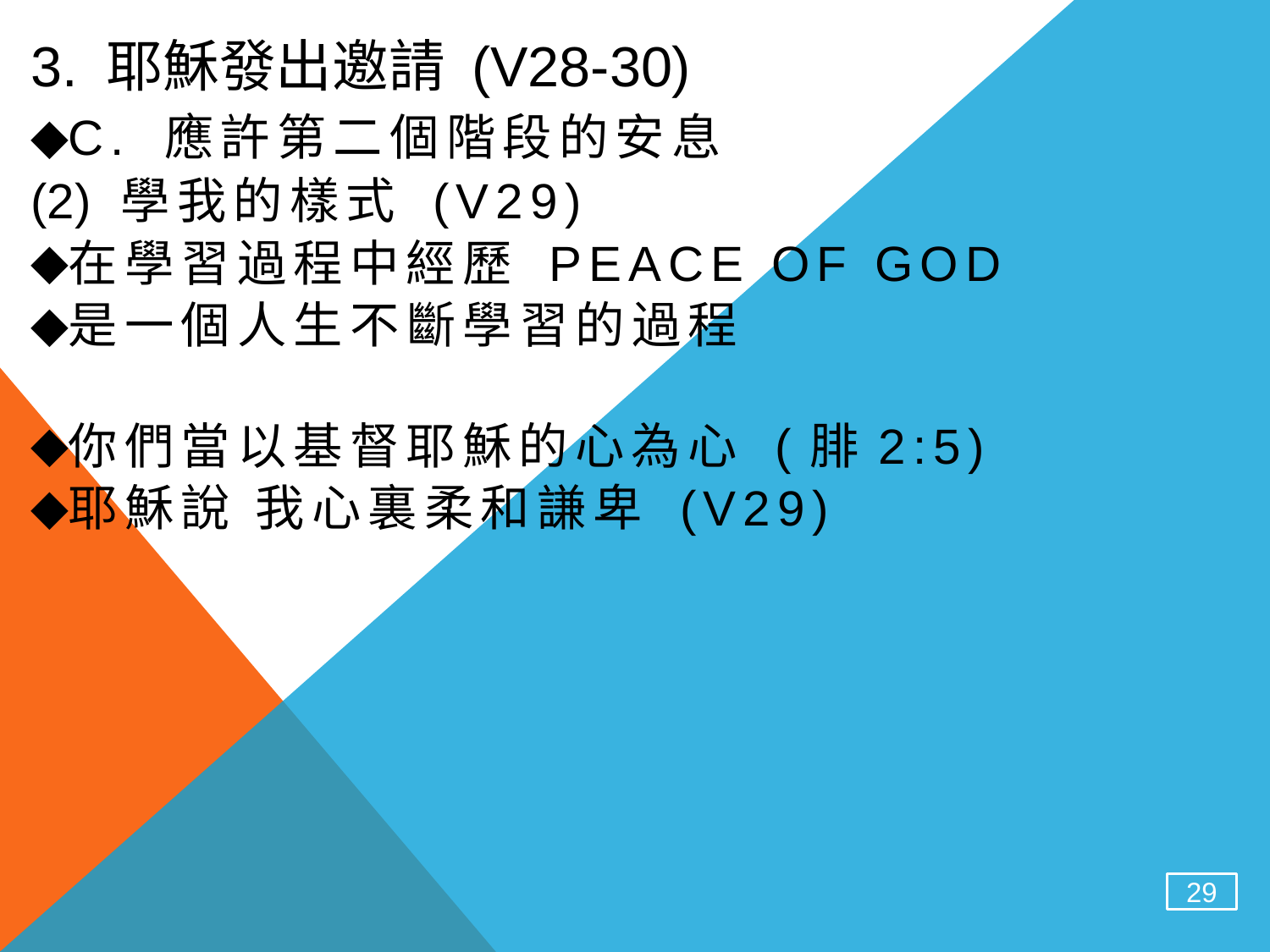

# 3. 耶穌發出邀請 (v28-30)
c. 應許第二個階段的安息
 學我的樣式 (v29)
在學習過程中經歷 Peace of God
是一個人生不斷學習的過程

你們當以基督耶穌的心為心 (腓2:5)
耶穌說 我心裏柔和謙卑 (v29)
29